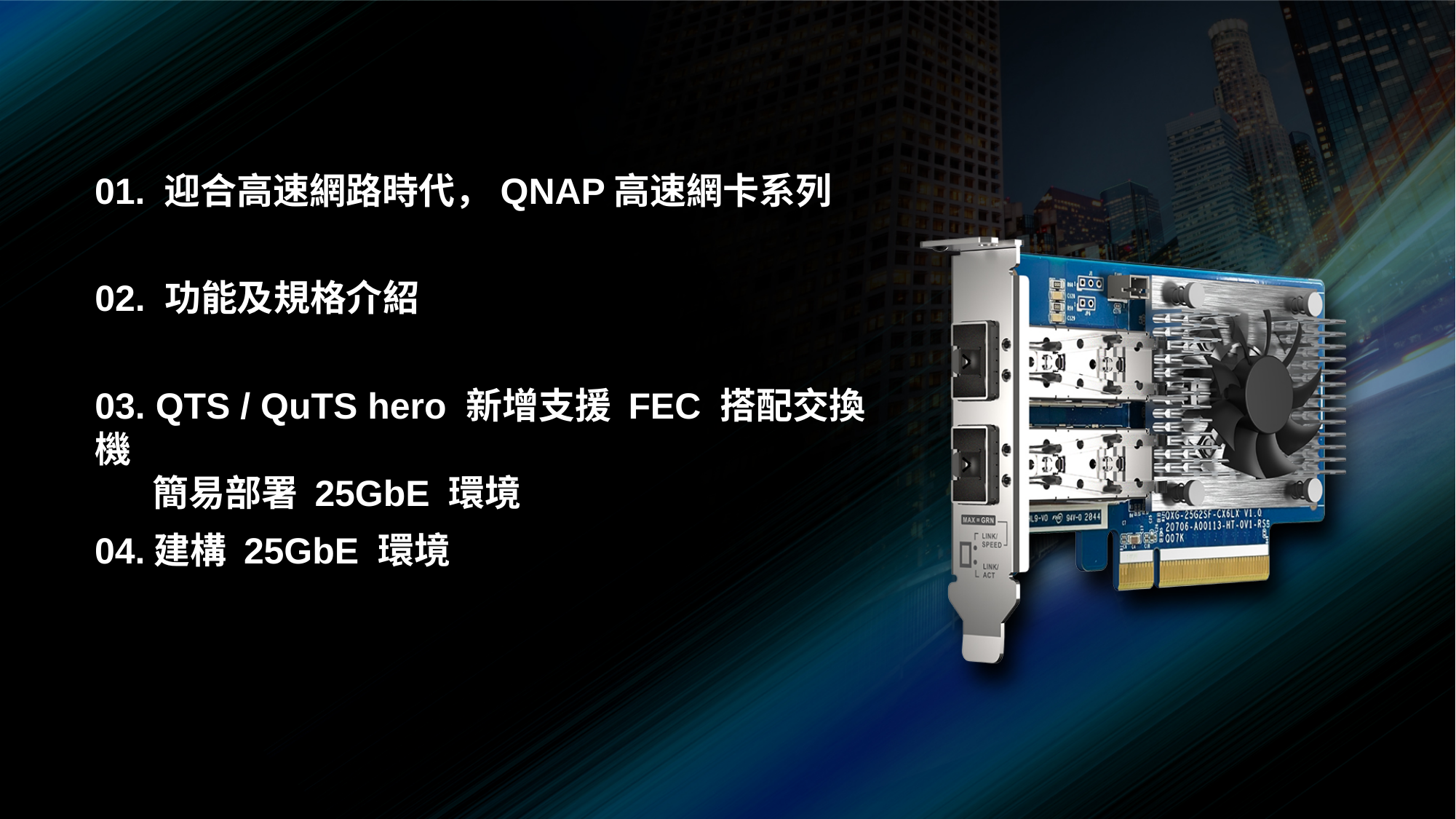

01. 迎合高速網路時代，QNAP高速網卡系列
02. 功能及規格介紹
03. QTS / QuTS hero 新增支援 FEC 搭配交換機
       簡易部署 25GbE 環境
04.建構 25GbE 環境